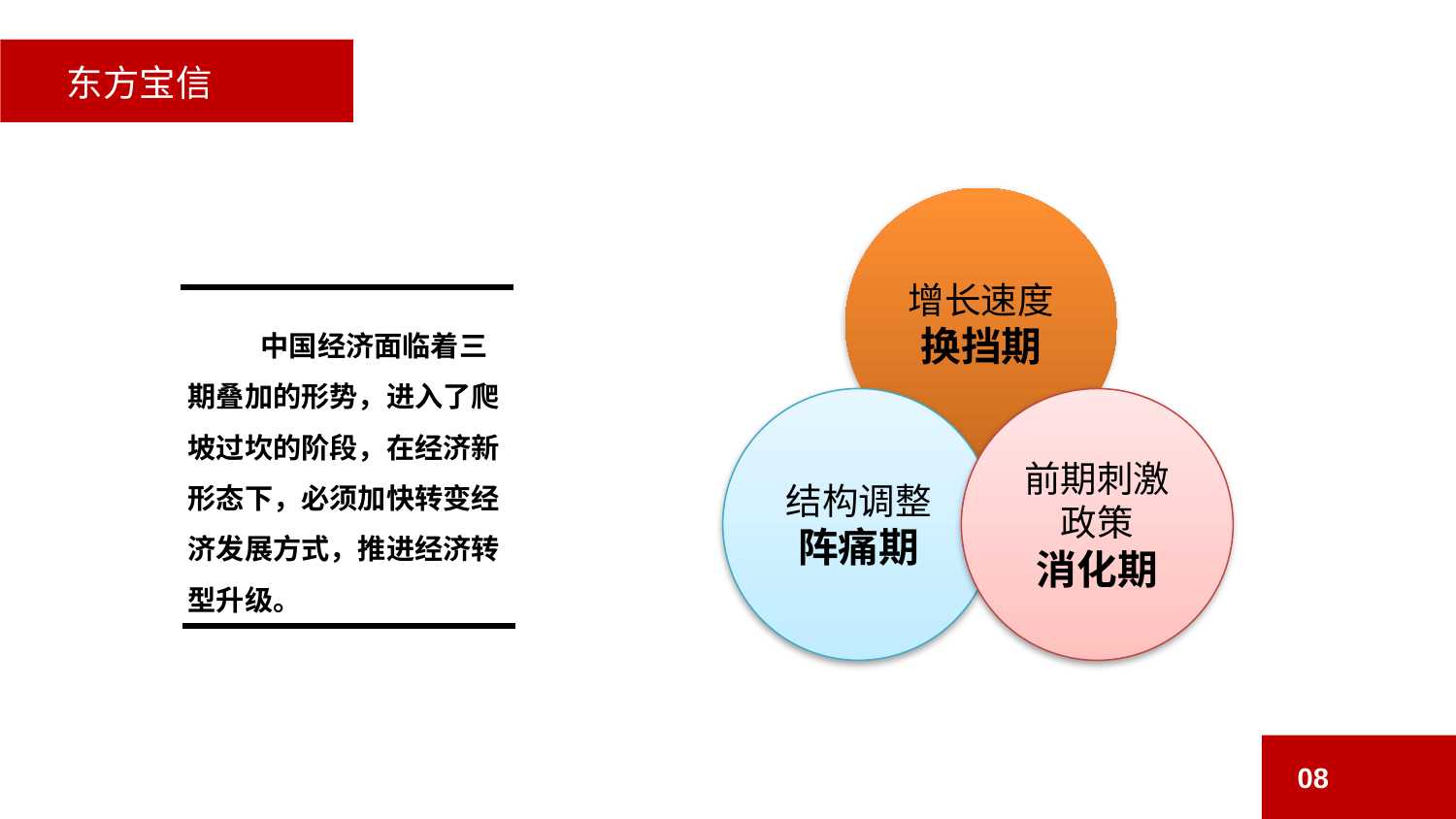

东方宝信
增长速度
换挡期
中国经济面临着三期叠加的形势，进入了爬坡过坎的阶段，在经济新形态下，必须加快转变经济发展方式，推进经济转型升级。
结构调整
阵痛期
前期刺激政策
消化期

08